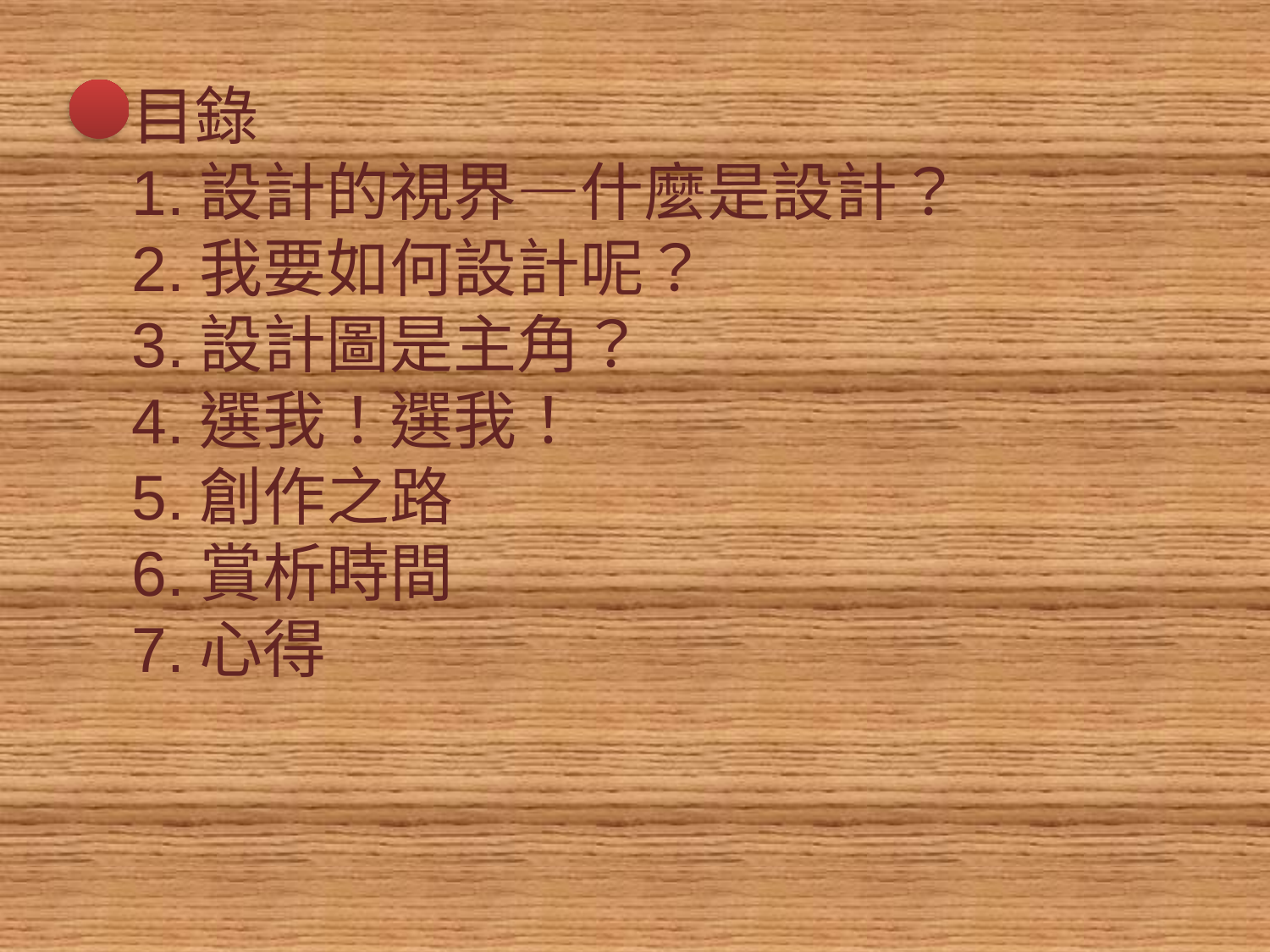

目錄
1.設計的視界—什麼是設計？
2.我要如何設計呢？
3.設計圖是主角？
4.選我！選我！
5.創作之路
6.賞析時間
7.心得